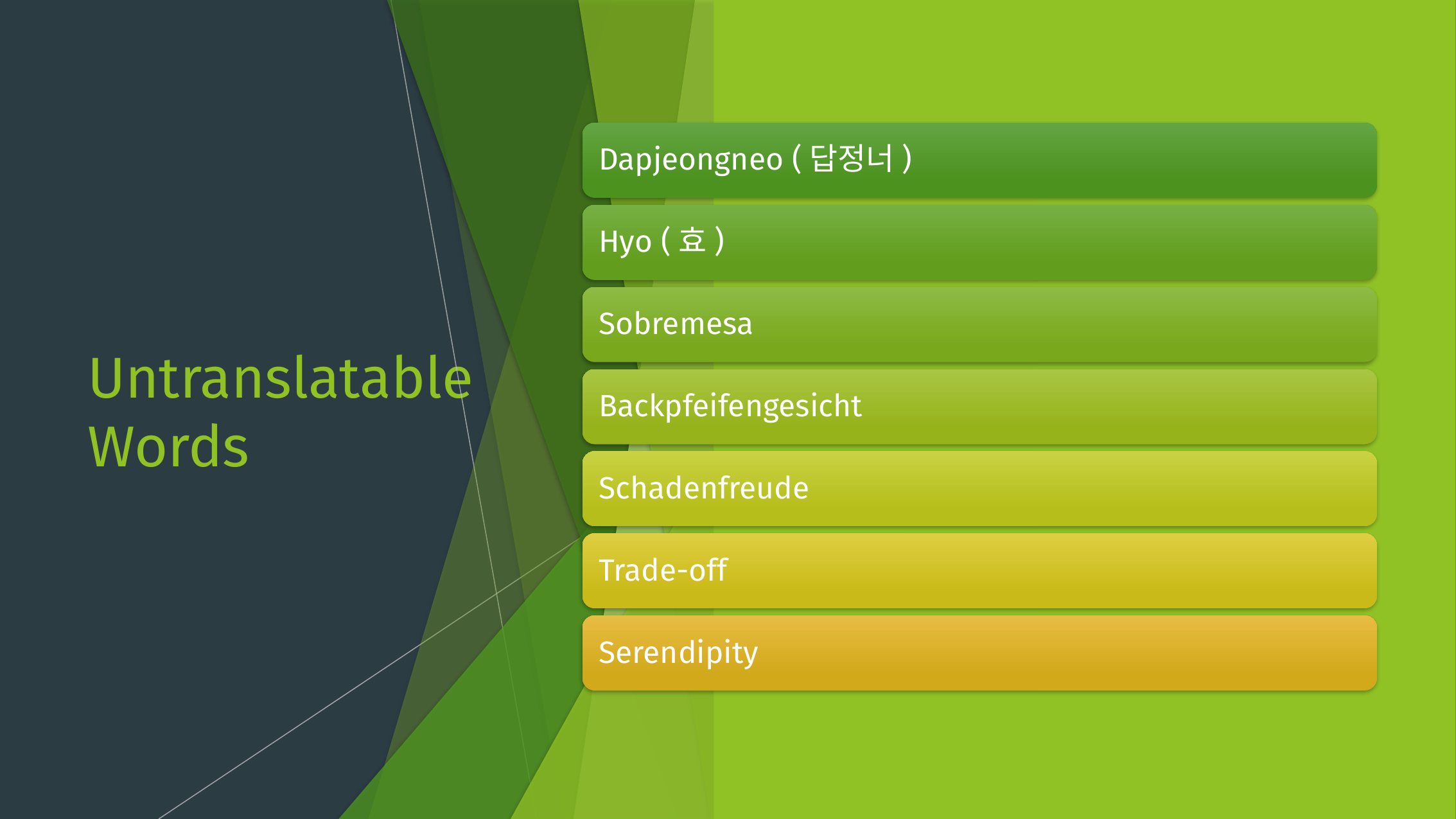

Dapjeongneo (답정너)
Hyo (효)
Sobremesa
Backpfeifengesicht
Schadenfreude
Trade-off
Serendipity
# Untranslatable Words